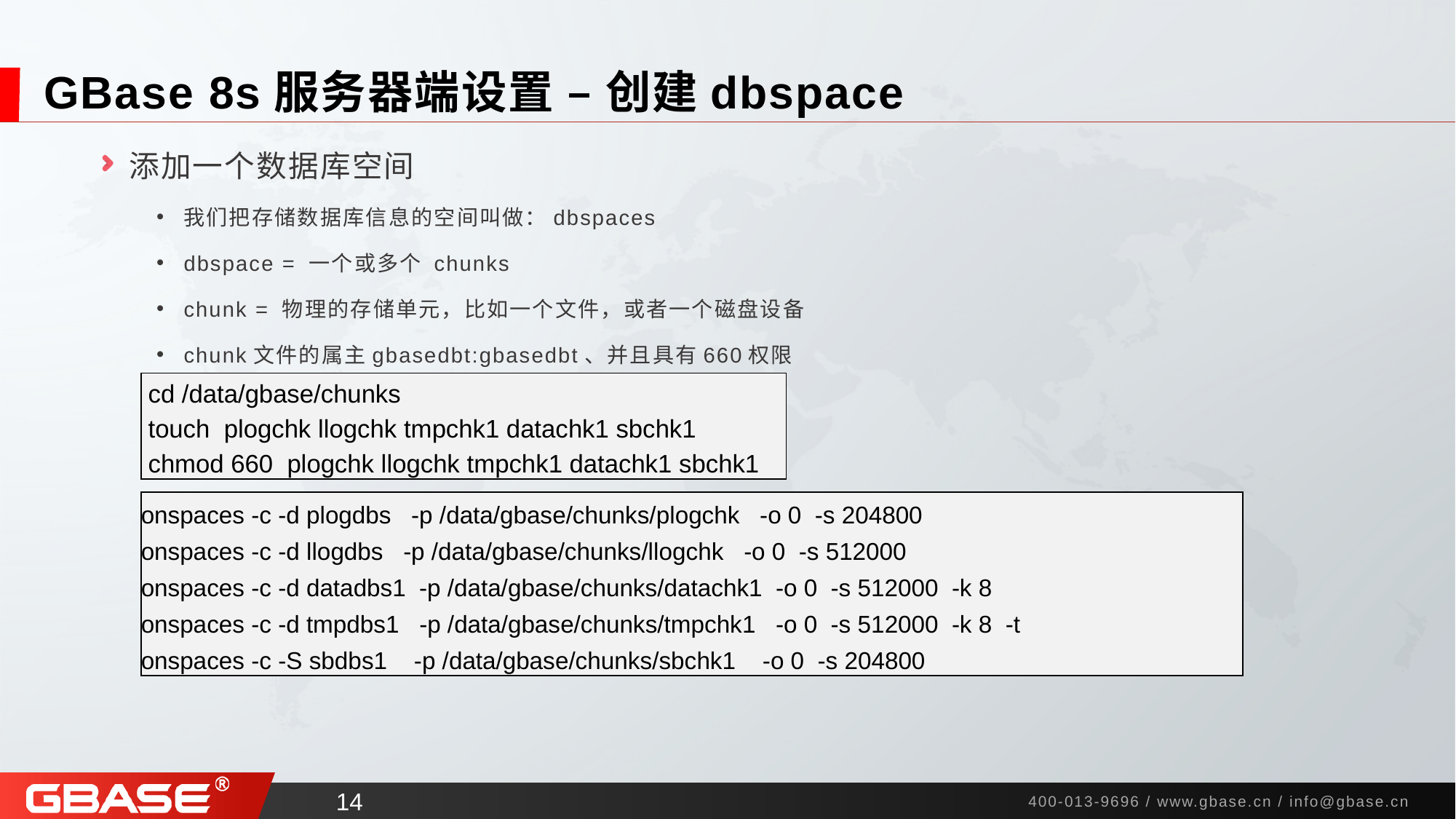

# GBase 8s服务器端设置 – 创建dbspace
添加一个数据库空间
我们把存储数据库信息的空间叫做：dbspaces
dbspace = 一个或多个 chunks
chunk = 物理的存储单元，比如一个文件，或者一个磁盘设备
chunk文件的属主gbasedbt:gbasedbt、并且具有660权限

 cd /data/gbase/chunks
 touch  plogchk llogchk tmpchk1 datachk1 sbchk1
 chmod 660  plogchk llogchk tmpchk1 datachk1 sbchk1
onspaces -c -d plogdbs   -p /data/gbase/chunks/plogchk   -o 0  -s 204800
onspaces -c -d llogdbs   -p /data/gbase/chunks/llogchk   -o 0  -s 512000
onspaces -c -d datadbs1  -p /data/gbase/chunks/datachk1  -o 0  -s 512000  -k 8
onspaces -c -d tmpdbs1   -p /data/gbase/chunks/tmpchk1   -o 0  -s 512000  -k 8  -t
onspaces -c -S sbdbs1    -p /data/gbase/chunks/sbchk1    -o 0  -s 204800